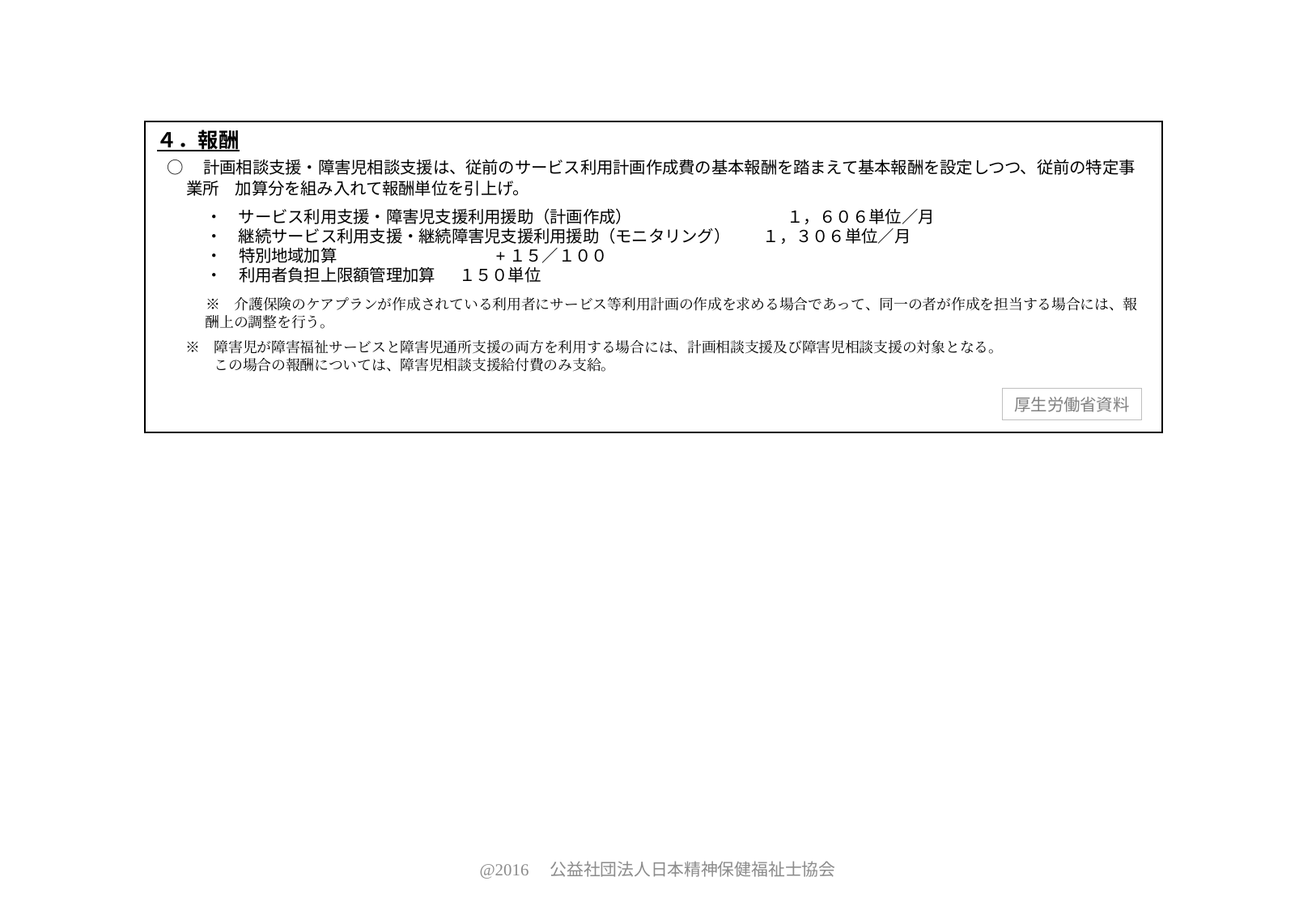

４．報酬
  ○　計画相談支援・障害児相談支援は、従前のサービス利用計画作成費の基本報酬を踏まえて基本報酬を設定しつつ、従前の特定事業所　加算分を組み入れて報酬単位を引上げ。
　　　・　サービス利用支援・障害児支援利用援助（計画作成）　　　　　　　 　 　１，６０６単位／月
　　　・　継続サービス利用支援・継続障害児支援利用援助（モニタリング）　　１，３０６単位／月
　　　・　特別地域加算　　　　　　　　　  +１５／１００
　　　・　利用者負担上限額管理加算　  １５０単位
　　　※　介護保険のケアプランが作成されている利用者にサービス等利用計画の作成を求める場合であって、同一の者が作成を担当する場合には、報酬上の調整を行う。
　　※　障害児が障害福祉サービスと障害児通所支援の両方を利用する場合には、計画相談支援及び障害児相談支援の対象となる。
　　　　この場合の報酬については、障害児相談支援給付費のみ支給。

厚生労働省資料
@2016　公益社団法人日本精神保健福祉士協会